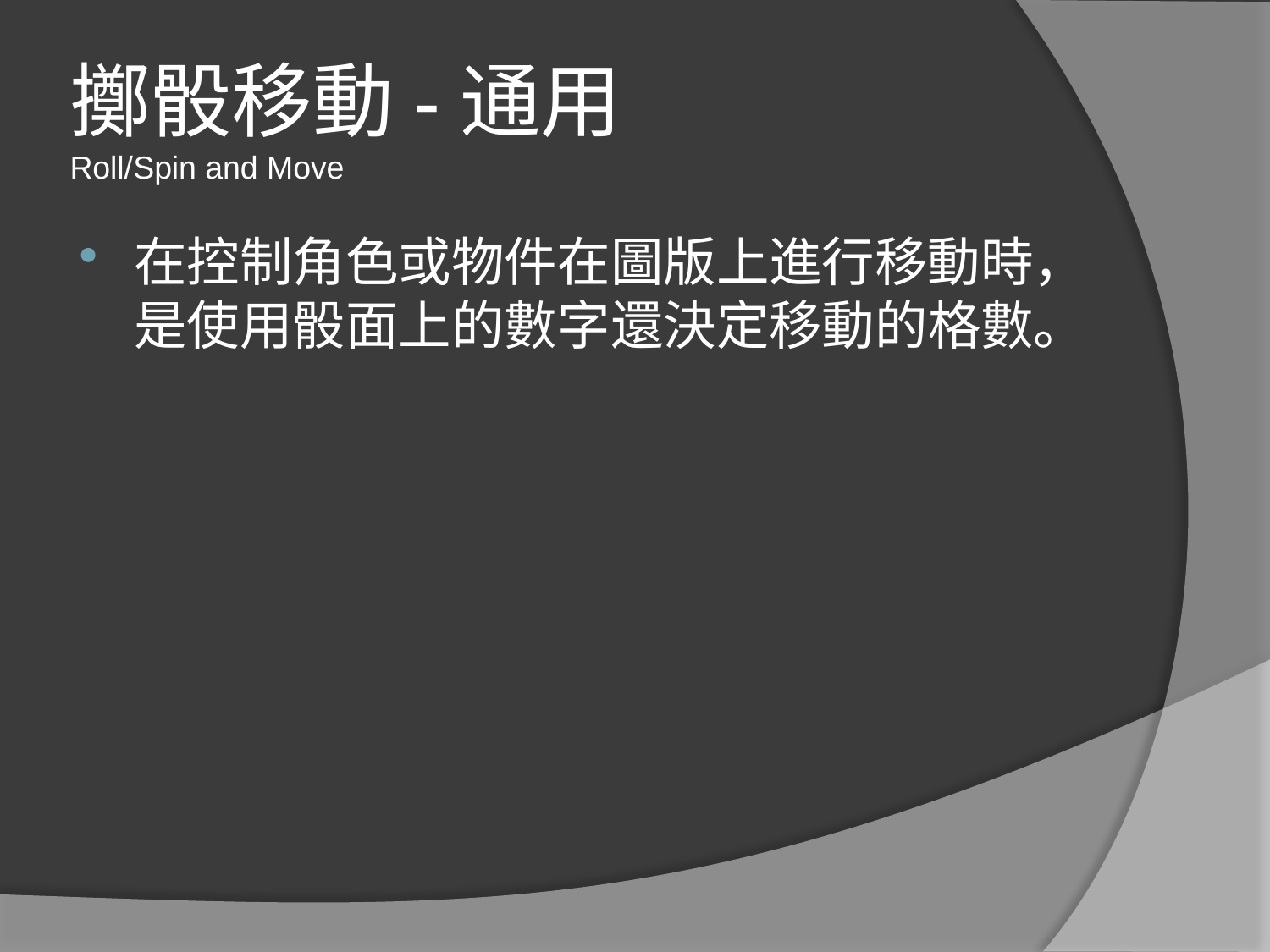

擲骰移動-通用
Roll/Spin and Move
在控制角色或物件在圖版上進行移動時，是使用骰面上的數字還決定移動的格數。